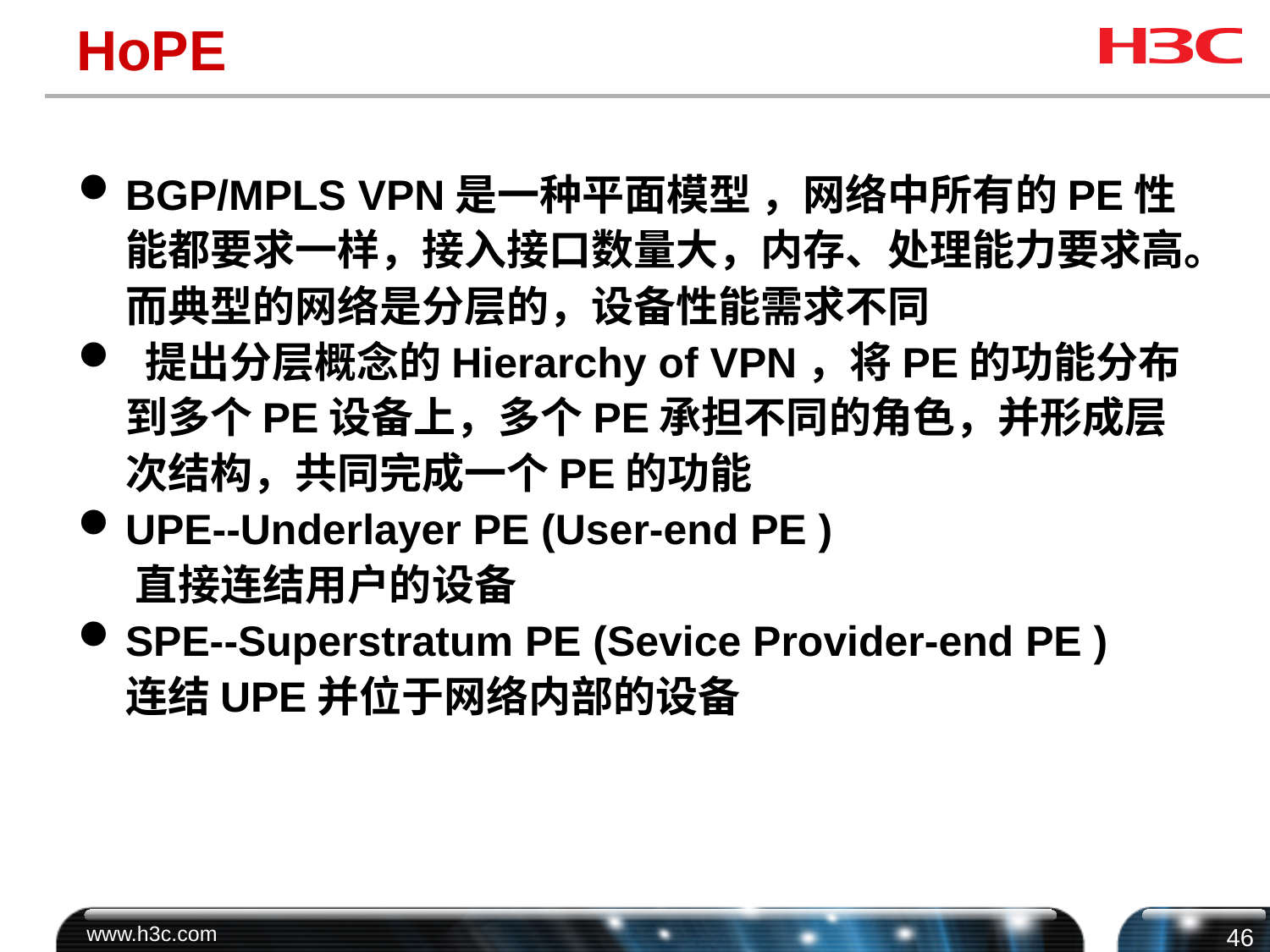

# HoPE
BGP/MPLS VPN是一种平面模型 ，网络中所有的PE性能都要求一样，接入接口数量大，内存、处理能力要求高。而典型的网络是分层的，设备性能需求不同
 提出分层概念的Hierarchy of VPN，将PE的功能分布到多个PE设备上，多个PE承担不同的角色，并形成层次结构，共同完成一个PE的功能
UPE--Underlayer PE (User-end PE )
     直接连结用户的设备
SPE--Superstratum PE (Sevice Provider-end PE )
	连结UPE并位于网络内部的设备